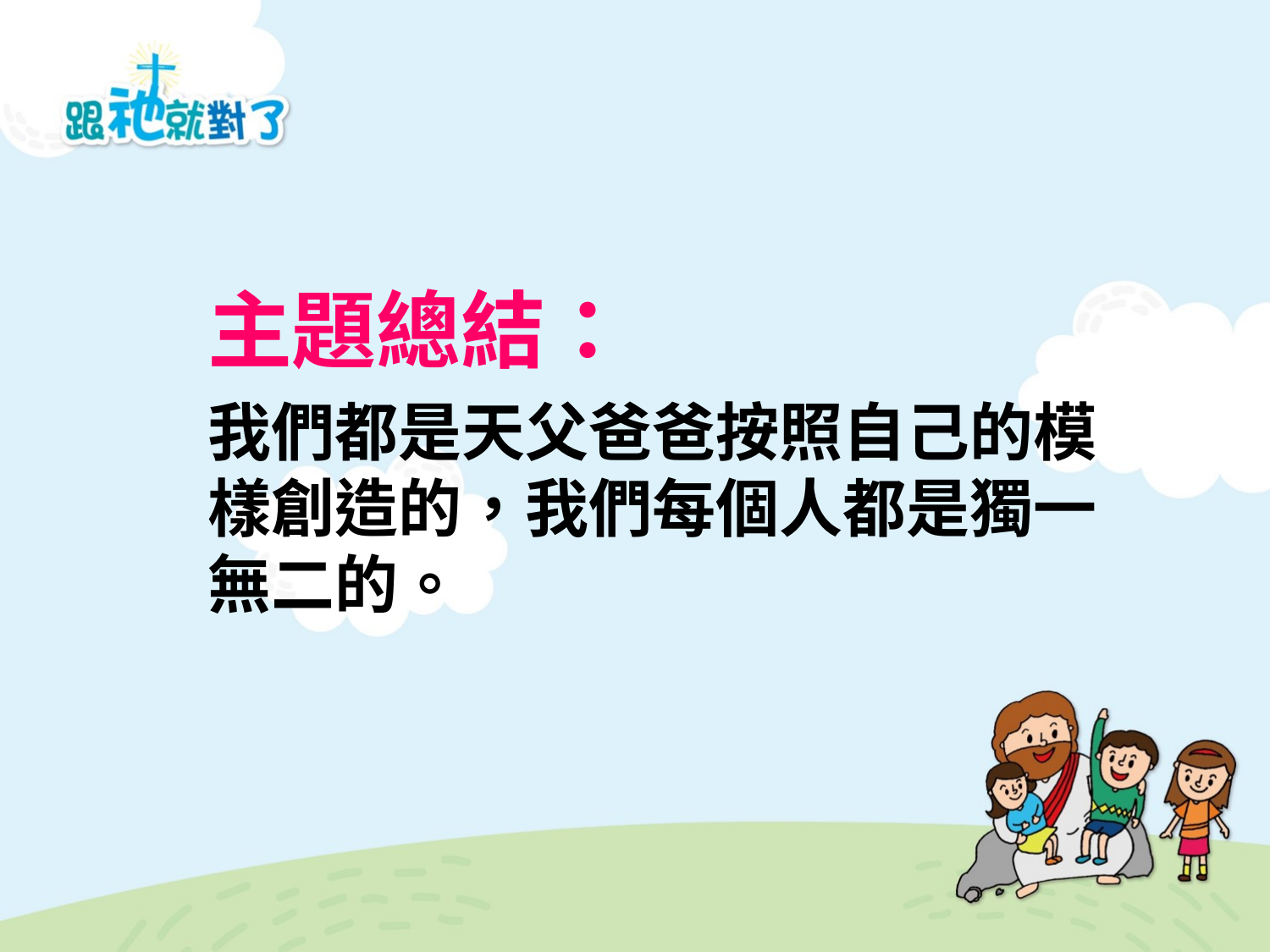

主題總結：
我們都是天父爸爸按照自己的模樣創造的，我們每個人都是獨一無二的。